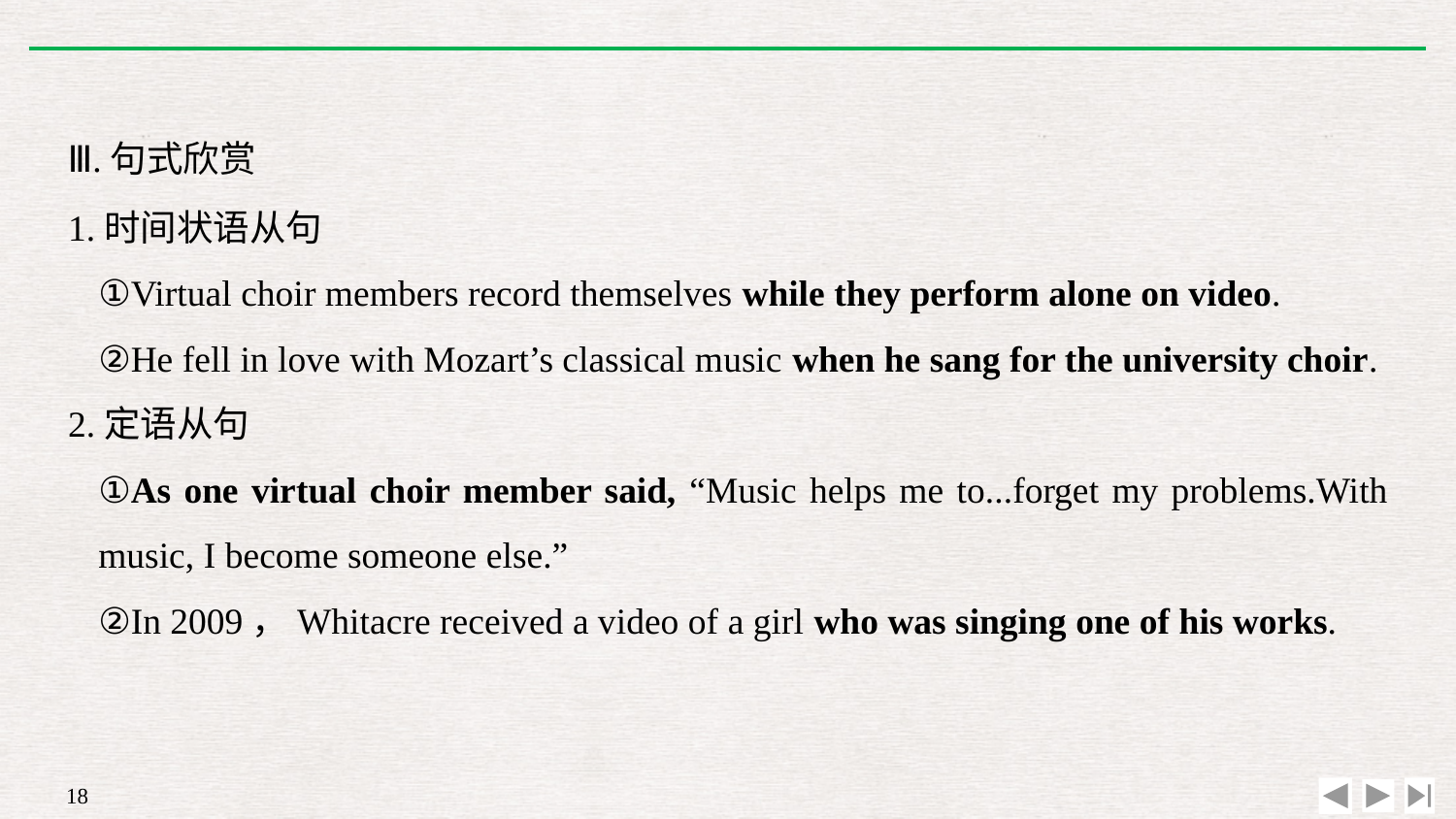

Ⅲ.句式欣赏
1.时间状语从句
	①Virtual choir members record themselves while they perform alone on video.
	②He fell in love with Mozart’s classical music when he sang for the university choir.
2.定语从句
	①As one virtual choir member said, “Music helps me to...forget my problems.With music, I become someone else.”
	②In 2009，Whitacre received a video of a girl who was singing one of his works.